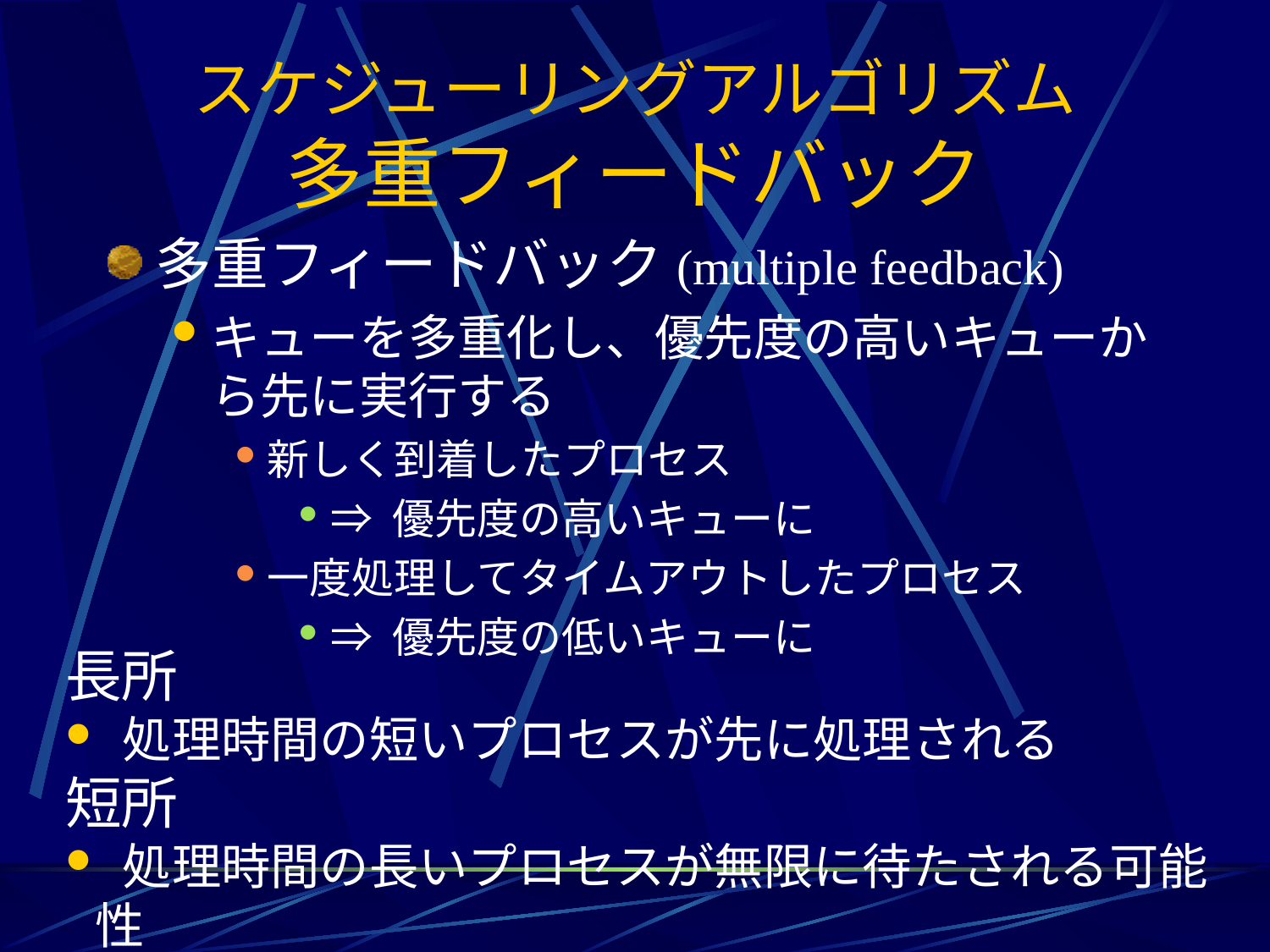

# スケジューリングアルゴリズム 多重フィードバック
多重フィードバック(multiple feedback)
キューを多重化し、優先度の高いキューから先に実行する
新しく到着したプロセス
⇒ 優先度の高いキューに
一度処理してタイムアウトしたプロセス
⇒ 優先度の低いキューに
長所
 処理時間の短いプロセスが先に処理される
短所
 処理時間の長いプロセスが無限に待たされる可能性